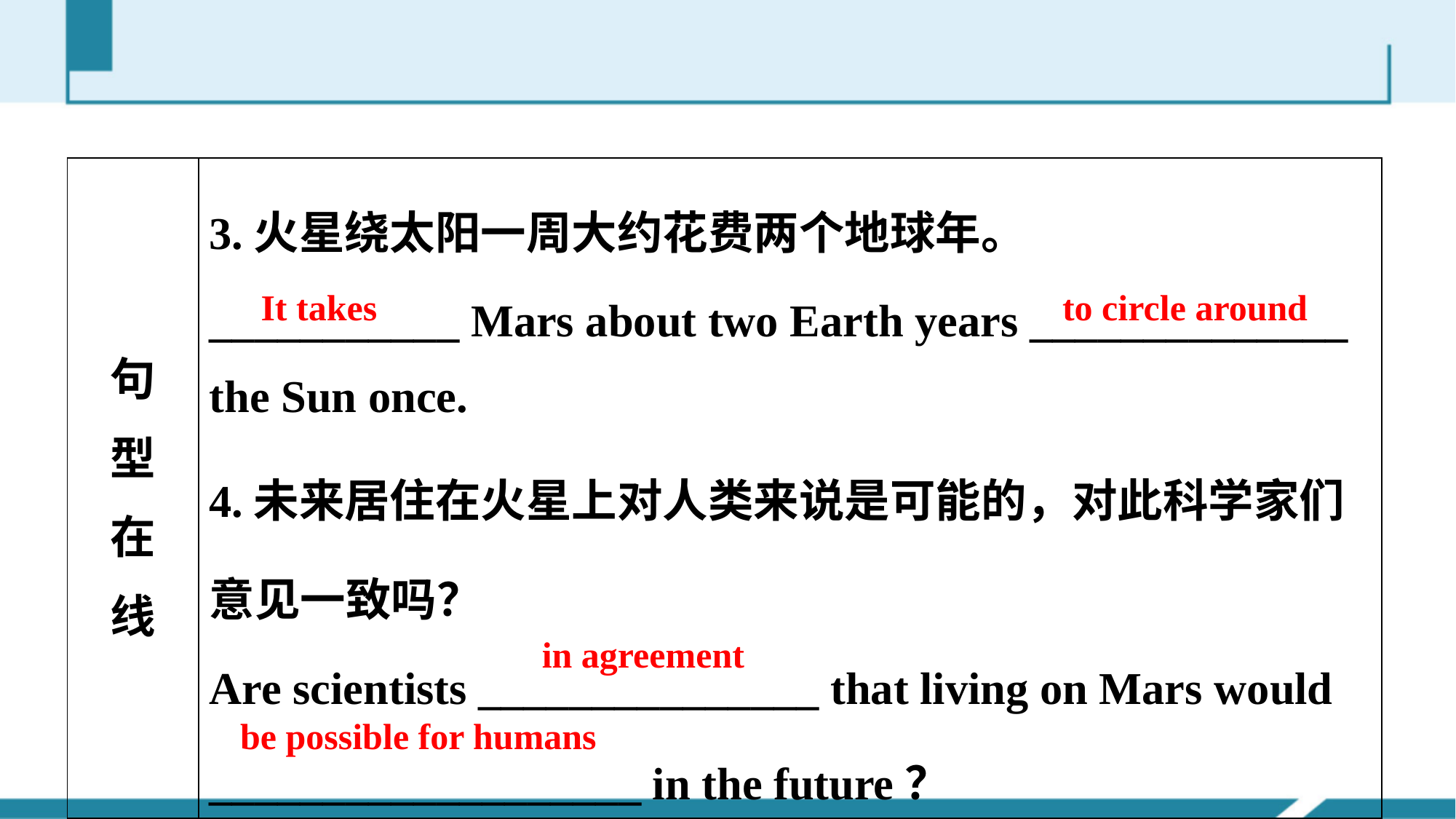

| 句 型 在 线 | 3.火星绕太阳一周大约花费两个地球年。 \_\_\_\_\_\_\_\_\_\_\_ Mars about two Earth years \_\_\_\_\_\_\_\_\_\_\_\_\_\_ the Sun once. 4.未来居住在火星上对人类来说是可能的，对此科学家们意见一致吗？ Are scientists \_\_\_\_\_\_\_\_\_\_\_\_\_\_\_ that living on Mars would \_\_\_\_\_\_\_\_\_\_\_\_\_\_\_\_\_\_\_ in the future？ |
| --- | --- |
It takes
to circle around

in agreement
be possible for humans